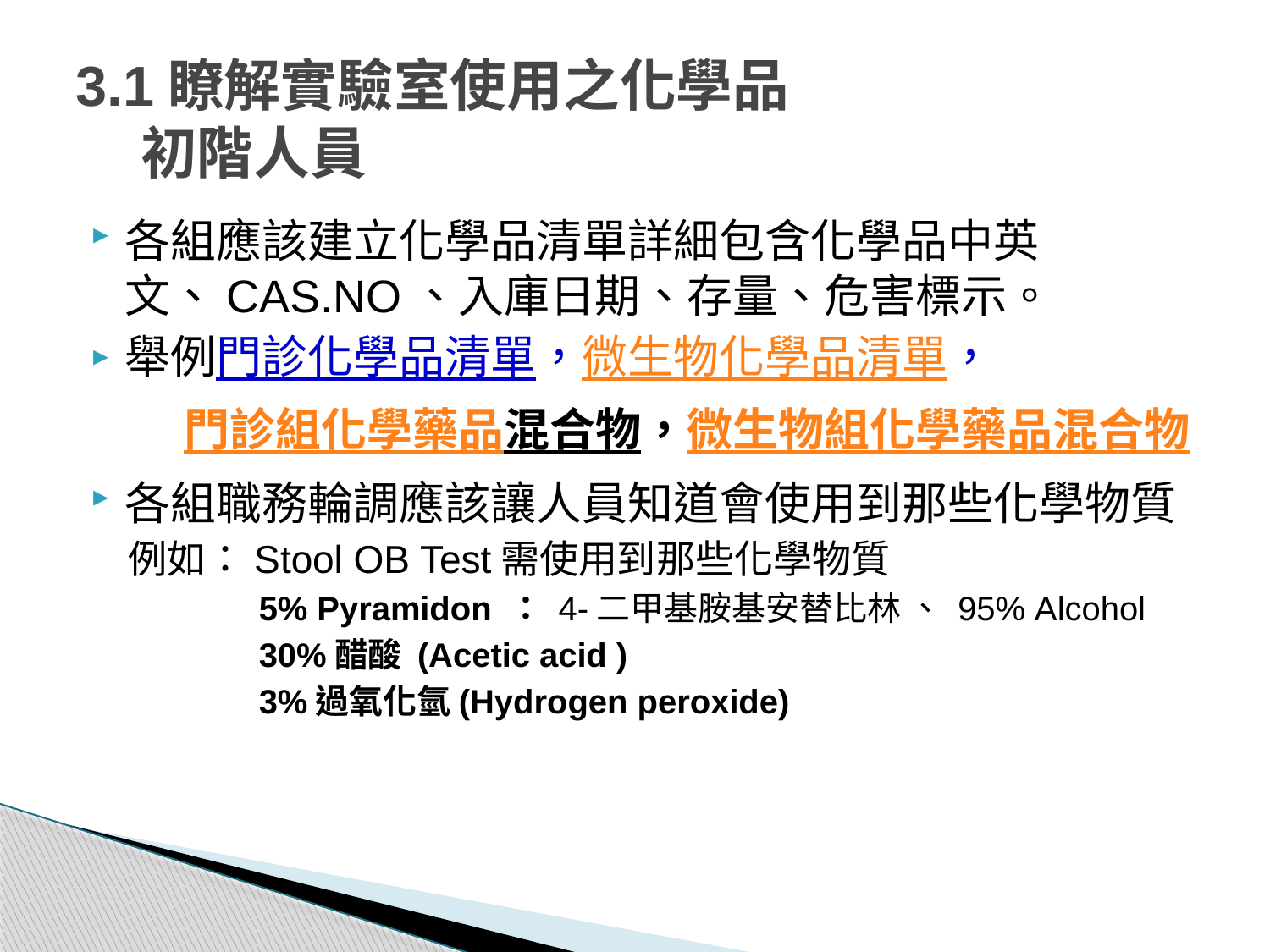

# 3.1瞭解實驗室使用之化學品 初階人員
各組應該建立化學品清單詳細包含化學品中英文、CAS.NO、入庫日期、存量、危害標示。
舉例門診化學品清單，微生物化學品清單，
        門診組化學藥品混合物，微生物組化學藥品混合物
各組職務輪調應該讓人員知道會使用到那些化學物質
例如：Stool OB Test需使用到那些化學物質
5% Pyramidon ： 4-二甲基胺基安替比林 、 95% Alcohol
30%醋酸 (Acetic acid )
3%過氧化氫(Hydrogen peroxide)